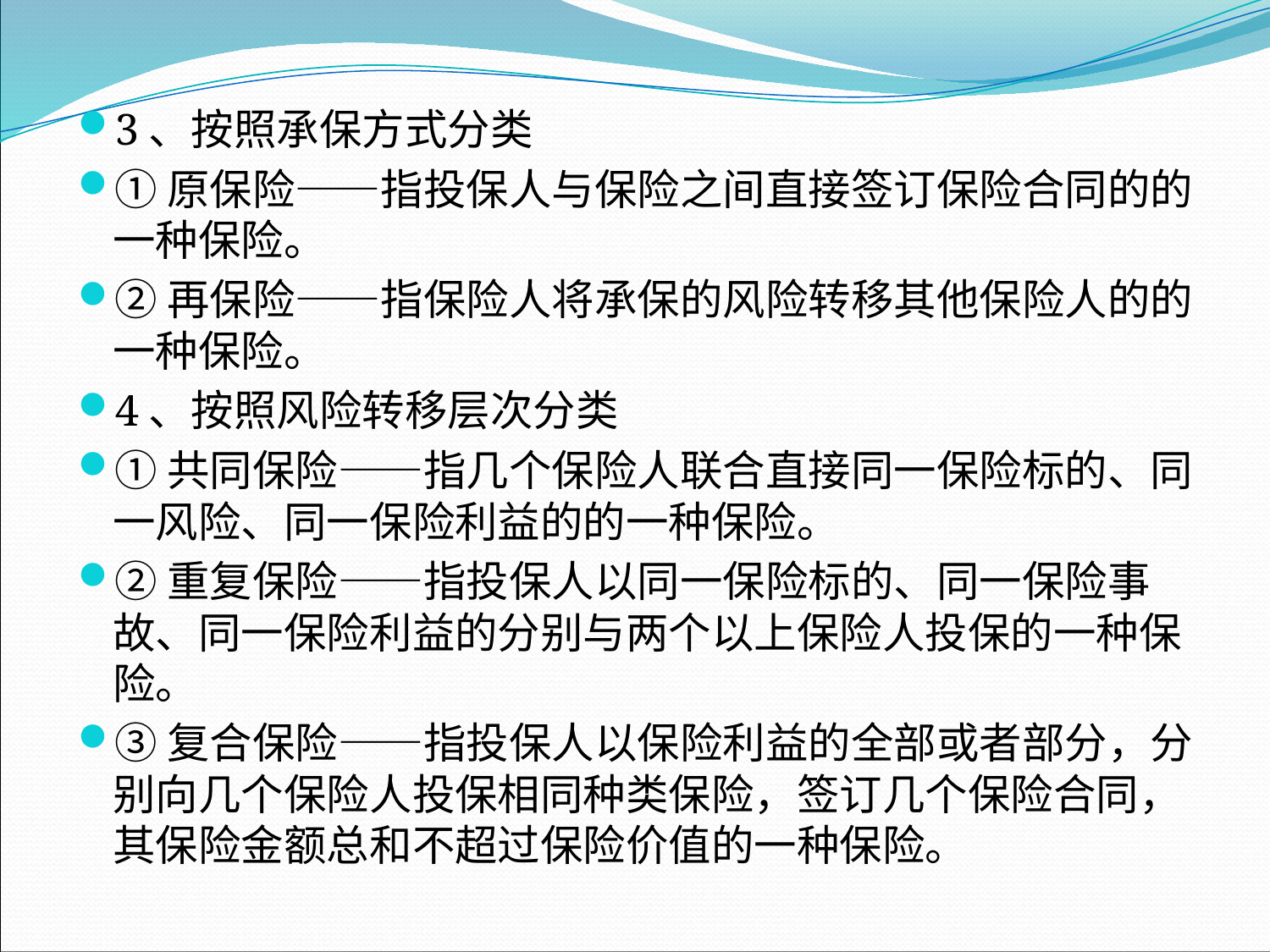

3、按照承保方式分类
①原保险——指投保人与保险之间直接签订保险合同的的一种保险。
②再保险——指保险人将承保的风险转移其他保险人的的一种保险。
4、按照风险转移层次分类
①共同保险——指几个保险人联合直接同一保险标的、同一风险、同一保险利益的的一种保险。
②重复保险——指投保人以同一保险标的、同一保险事故、同一保险利益的分别与两个以上保险人投保的一种保险。
③复合保险——指投保人以保险利益的全部或者部分，分别向几个保险人投保相同种类保险，签订几个保险合同，其保险金额总和不超过保险价值的一种保险。

#